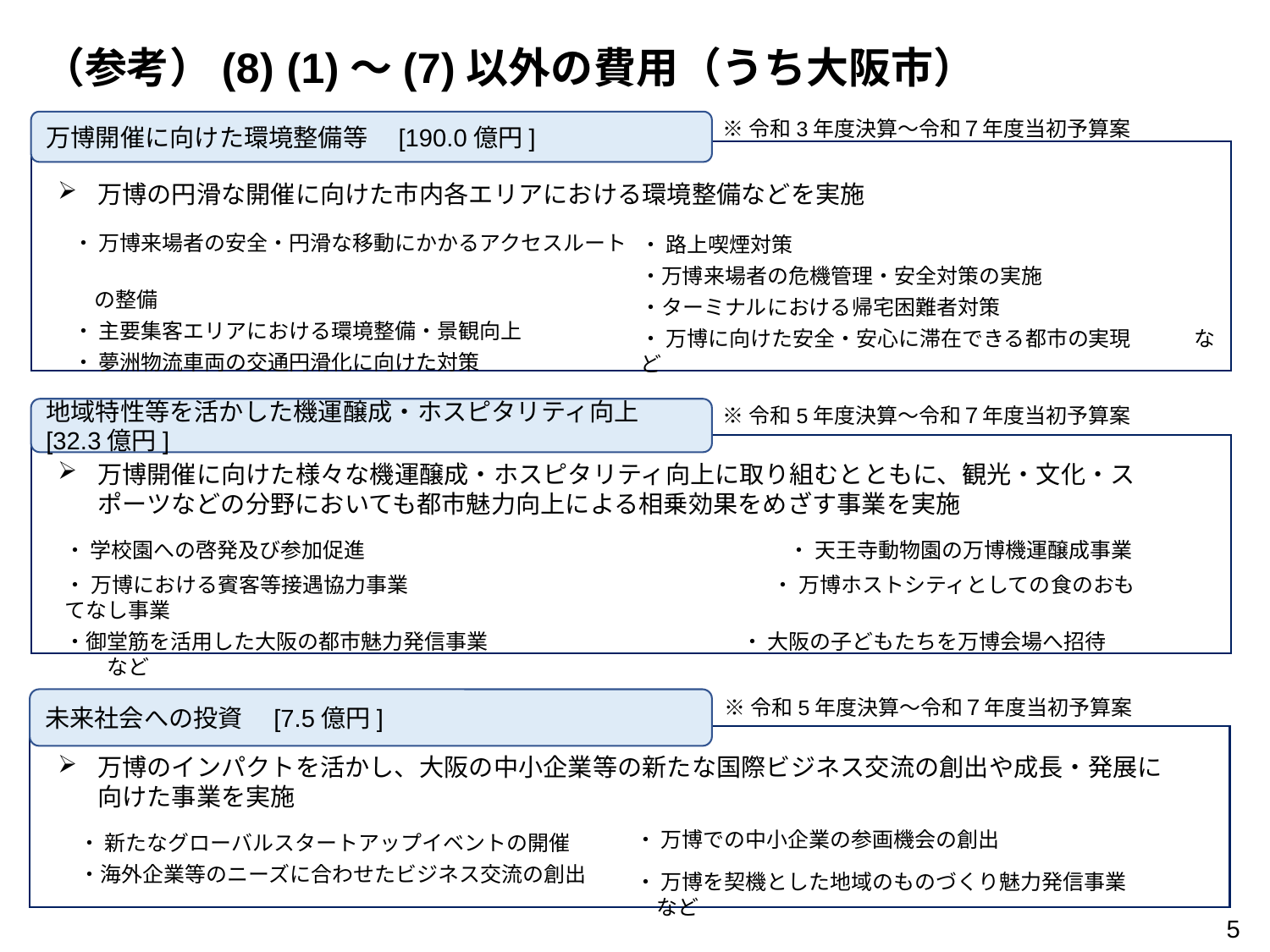

（参考）(8) (1)～(7)以外の費用（うち大阪市）
※令和3年度決算～令和７年度当初予算案
万博開催に向けた環境整備等　[190.0億円]

万博の円滑な開催に向けた市内各エリアにおける環境整備などを実施

・ 万博来場者の安全・円滑な移動にかかるアクセスルート
　の整備
・ 主要集客エリアにおける環境整備・景観向上
・ 夢洲物流車両の交通円滑化に向けた対策

・ 路上喫煙対策
・万博来場者の危機管理・安全対策の実施
・ターミナルにおける帰宅困難者対策
・ 万博に向けた安全・安心に滞在できる都市の実現　　　など
※令和5年度決算～令和７年度当初予算案
地域特性等を活かした機運醸成・ホスピタリティ向上　[32.3億円]

万博開催に向けた様々な機運醸成・ホスピタリティ向上に取り組むとともに、観光・文化・スポーツなどの分野においても都市魅力向上による相乗効果をめざす事業を実施
・ 学校園への啓発及び参加促進　　　　　　　　　　　　　　　　　　　　・ 天王寺動物園の万博機運醸成事業
・ 万博における賓客等接遇協力事業　　　　　　　　　　　　　　　　　 ・ 万博ホストシティとしての食のおもてなし事業
・御堂筋を活用した大阪の都市魅力発信事業　　　　　　　　　　　　・ 大阪の子どもたちを万博会場へ招待　　　など
※令和5年度決算～令和７年度当初予算案
未来社会への投資　[7.5億円]

万博のインパクトを活かし、大阪の中小企業等の新たな国際ビジネス交流の創出や成長・発展に向けた事業を実施
・ 万博での中小企業の参画機会の創出
・ 新たなグローバルスタートアップイベントの開催
・海外企業等のニーズに合わせたビジネス交流の創出
・ 万博を契機とした地域のものづくり魅力発信事業　　　など
5